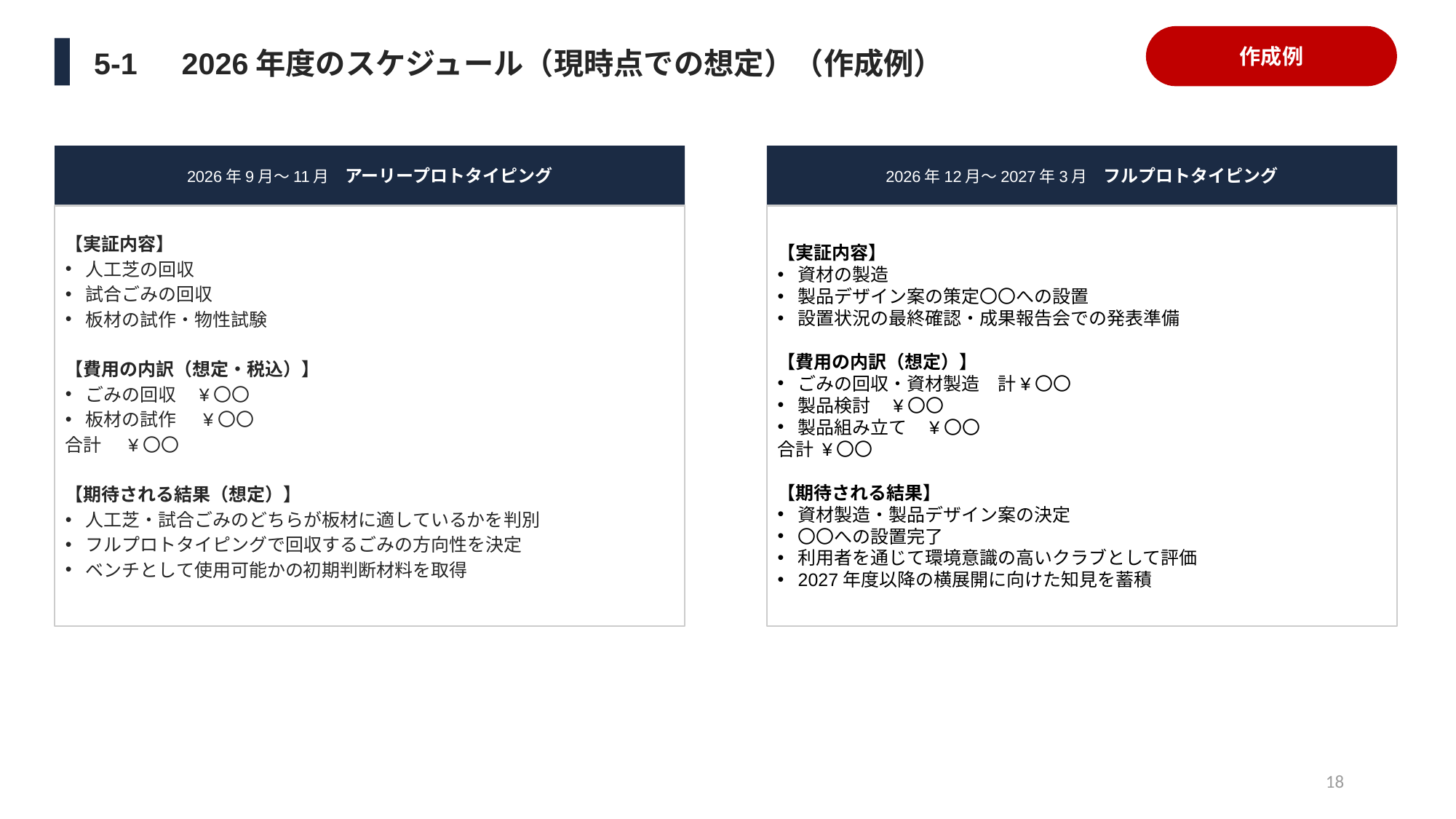

作成例
5-1　2026年度のスケジュール（現時点での想定）（作成例）

2026年9月〜11月　アーリープロトタイピング
【実証内容】
人工芝の回収
試合ごみの回収
板材の試作・物性試験

【費用の内訳（想定・税込）】
ごみの回収　¥〇〇
板材の試作　 ¥〇〇
合計　 ¥〇〇

【期待される結果（想定）】
人工芝・試合ごみのどちらが板材に適しているかを判別
フルプロトタイピングで回収するごみの方向性を決定
ベンチとして使用可能かの初期判断材料を取得

2026年12月～2027年3月　フルプロトタイピング
【実証内容】
資材の製造
製品デザイン案の策定〇〇への設置
設置状況の最終確認・成果報告会での発表準備

【費用の内訳（想定）】
ごみの回収・資材製造　計¥〇〇
製品検討　¥〇〇
製品組み立て　¥〇〇
合計 ¥〇〇

【期待される結果】
資材製造・製品デザイン案の決定
〇〇への設置完了
利用者を通じて環境意識の高いクラブとして評価
2027年度以降の横展開に向けた知見を蓄積
18